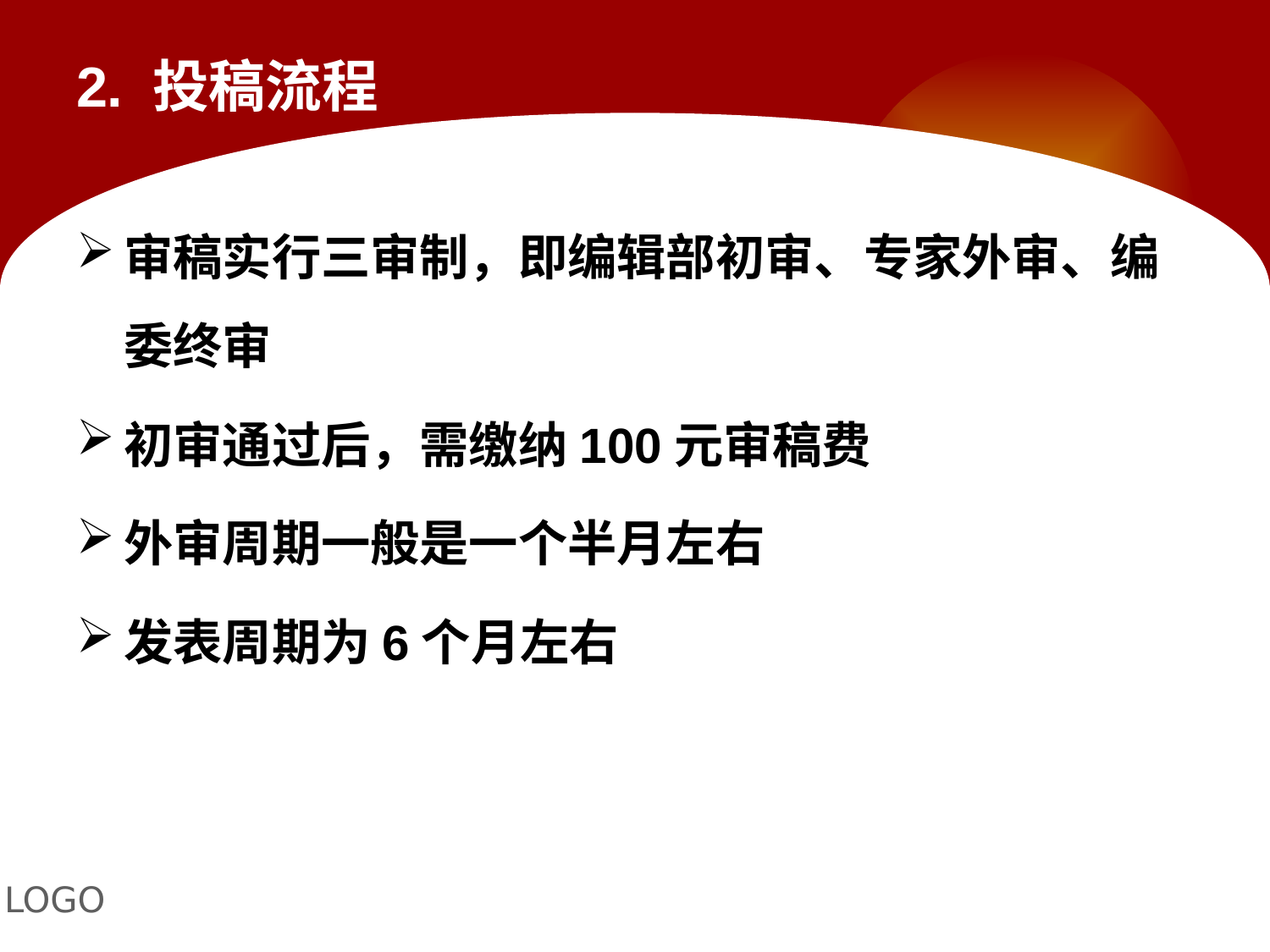

# 2. 投稿流程
审稿实行三审制，即编辑部初审、专家外审、编委终审
初审通过后，需缴纳100元审稿费
外审周期一般是一个半月左右
发表周期为6个月左右

LOGO
Your site here